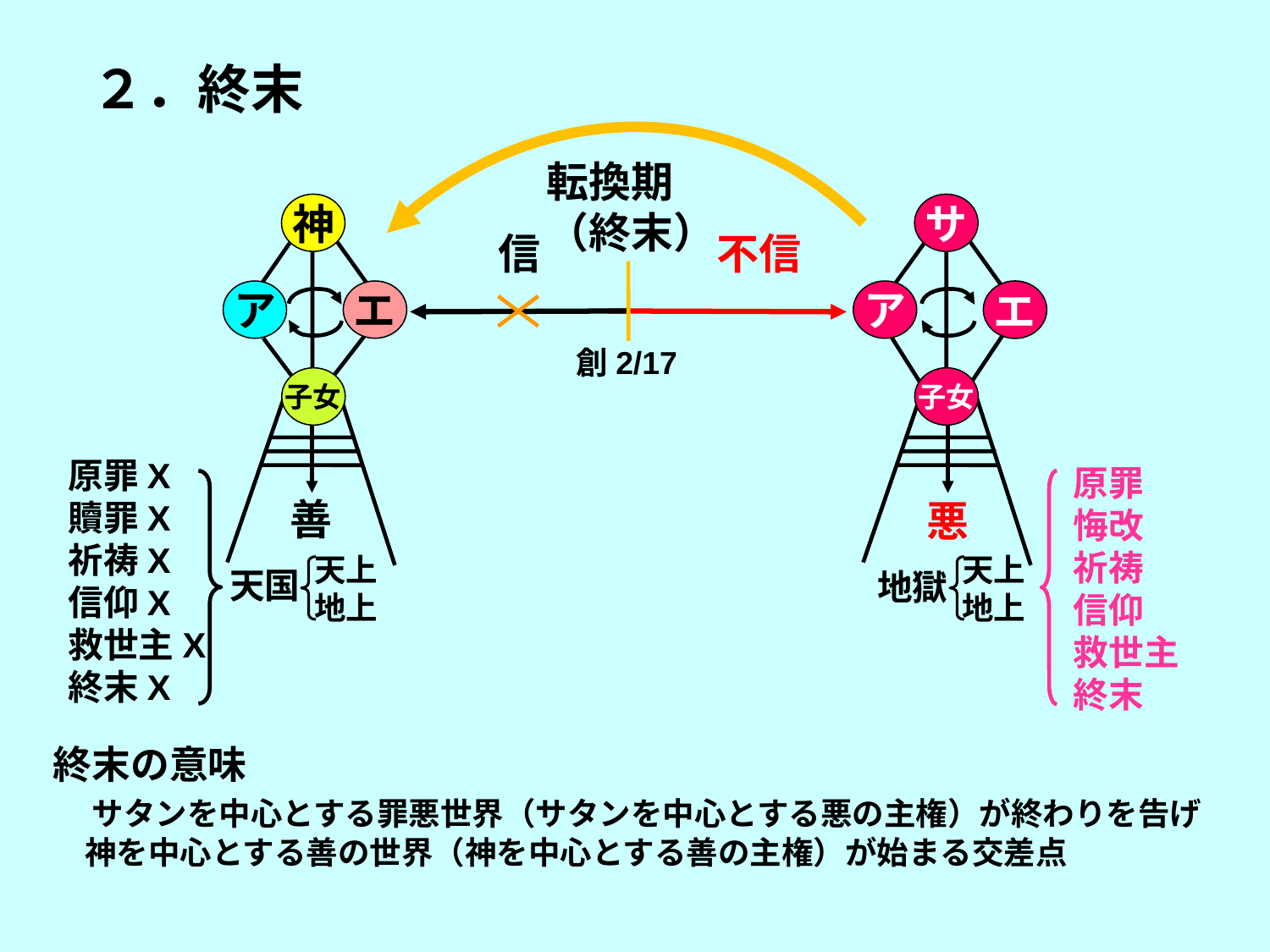

２．終末

転換期
（終末）
神
サ
信
不信

ア
エ
ア
エ

創2/17

子女
子女

原罪X
贖罪X
祈祷X
信仰X
救世主X終末X
原罪
悔改
祈祷
信仰
救世主
終末

善
悪
天上
地上
天上
地上

天国
地獄
終末の意味
　サタンを中心とする罪悪世界（サタンを中心とする悪の主権）が終わりを告げ
　神を中心とする善の世界（神を中心とする善の主権）が始まる交差点